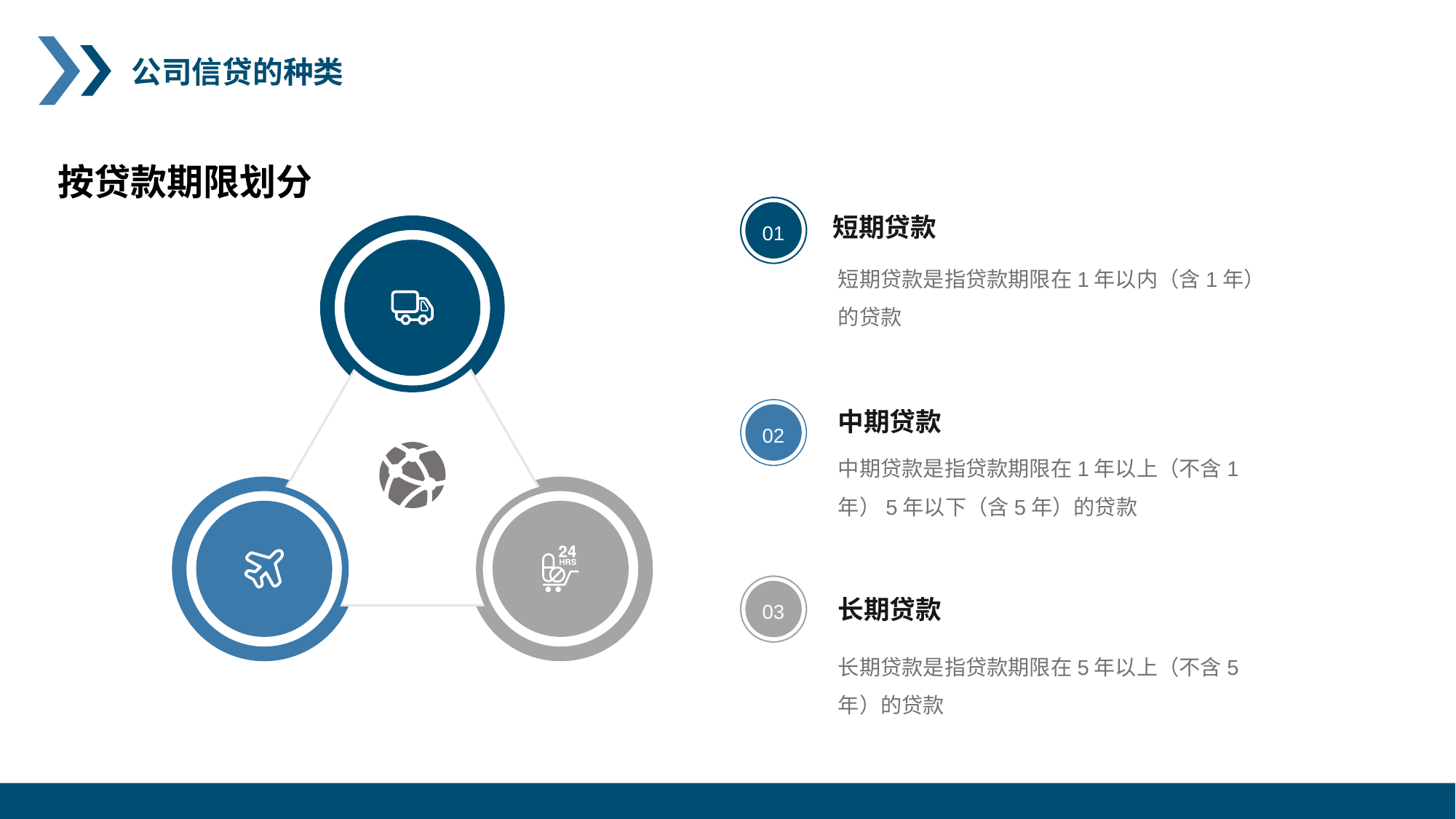

公司信贷的种类
按贷款期限划分

01

02

03
短期贷款

短期贷款是指贷款期限在1年以内（含1年）的贷款
中期贷款
中期贷款是指贷款期限在1年以上（不含1年）5年以下（含5年）的贷款
长期贷款
长期贷款是指贷款期限在5年以上（不含5年）的贷款